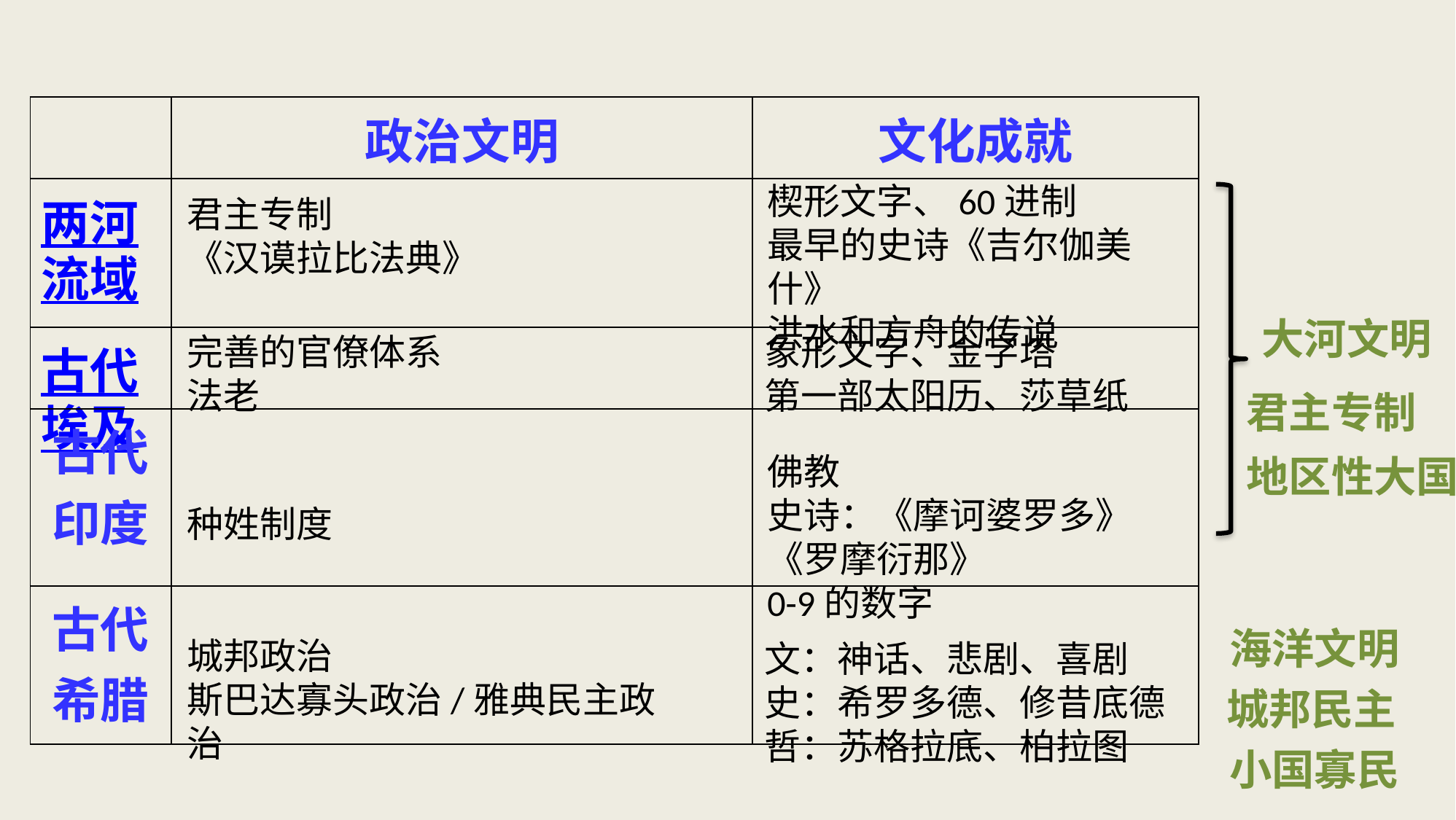

|  | 政治文明 | 文化成就 |
| --- | --- | --- |
| 两河流域 |  |  |
| 古代埃及 |  |  |
| 古代印度 |  |  |
| 古代希腊 |  |  |
楔形文字、60进制
最早的史诗《吉尔伽美什》
洪水和方舟的传说

君主专制
《汉谟拉比法典》
大河文明
完善的官僚体系
法老
象形文字、金字塔
第一部太阳历、莎草纸
君主专制
佛教
史诗：《摩诃婆罗多》《罗摩衍那》
0-9的数字
地区性大国
种姓制度
海洋文明
城邦政治
斯巴达寡头政治/雅典民主政治
文：神话、悲剧、喜剧
史：希罗多德、修昔底德
哲：苏格拉底、柏拉图
城邦民主
小国寡民